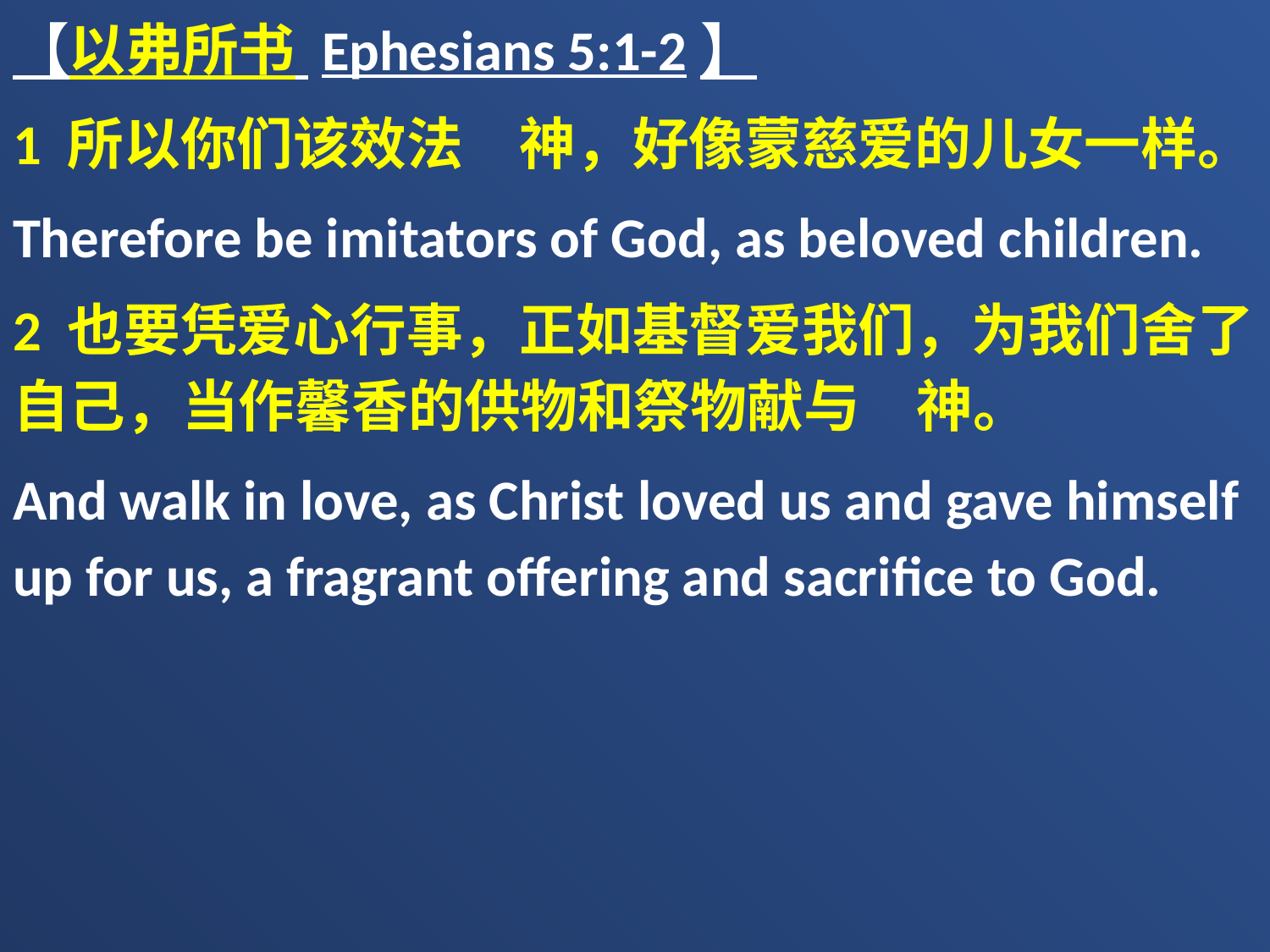

【以弗所书 Ephesians 5:1-2】
1 所以你们该效法　神，好像蒙慈爱的儿女一样。
Therefore be imitators of God, as beloved children.
2 也要凭爱心行事，正如基督爱我们，为我们舍了自己，当作馨香的供物和祭物献与　神。
And walk in love, as Christ loved us and gave himself up for us, a fragrant offering and sacrifice to God.